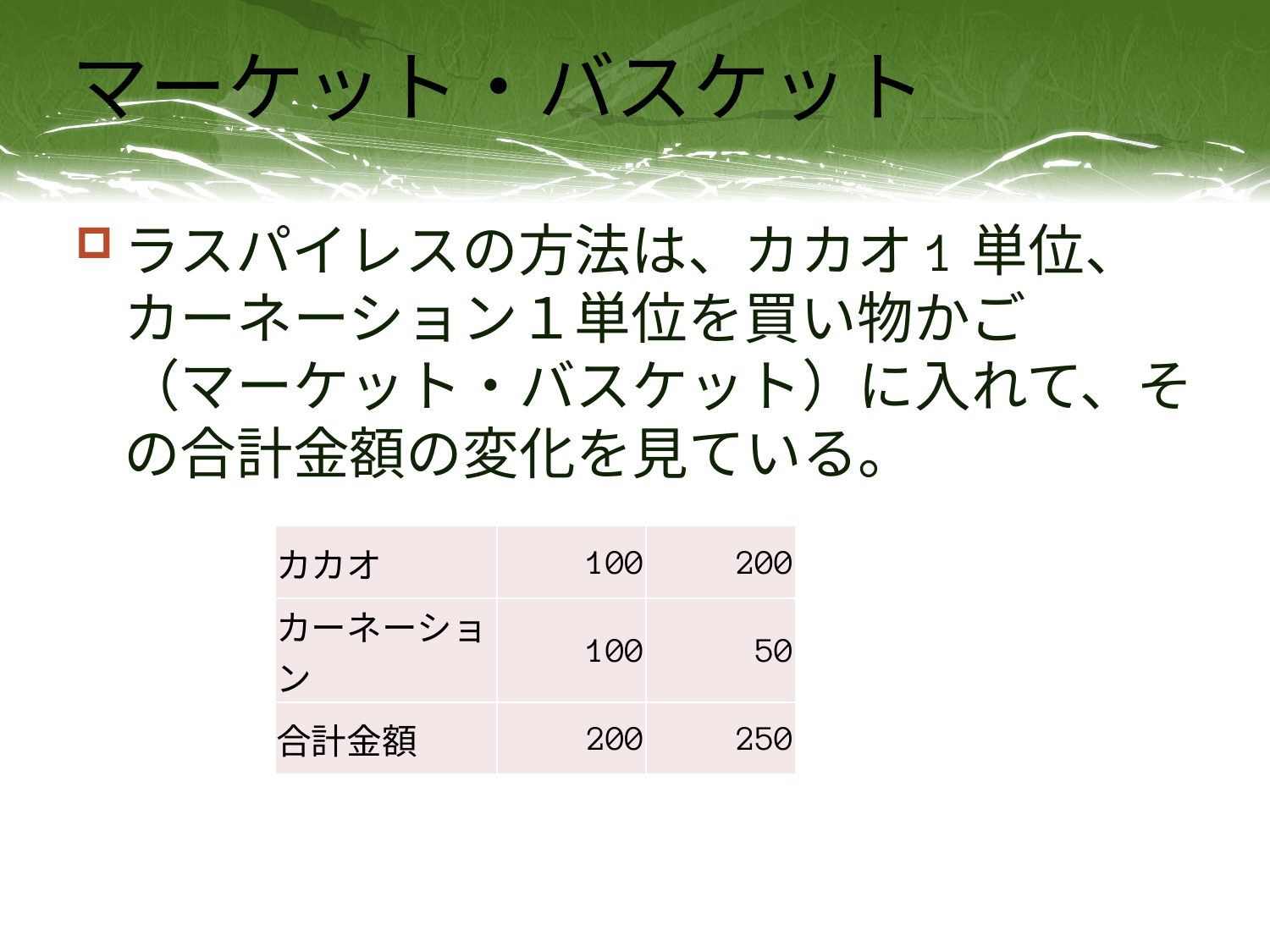

# マーケット・バスケット
ラスパイレスの方法は、カカオ1単位、カーネーション１単位を買い物かご（マーケット・バスケット）に入れて、その合計金額の変化を見ている。

| カカオ | 100 | 200 |
| --- | --- | --- |
| カーネーション | 100 | 50 |
| 合計金額 | 200 | 250 |